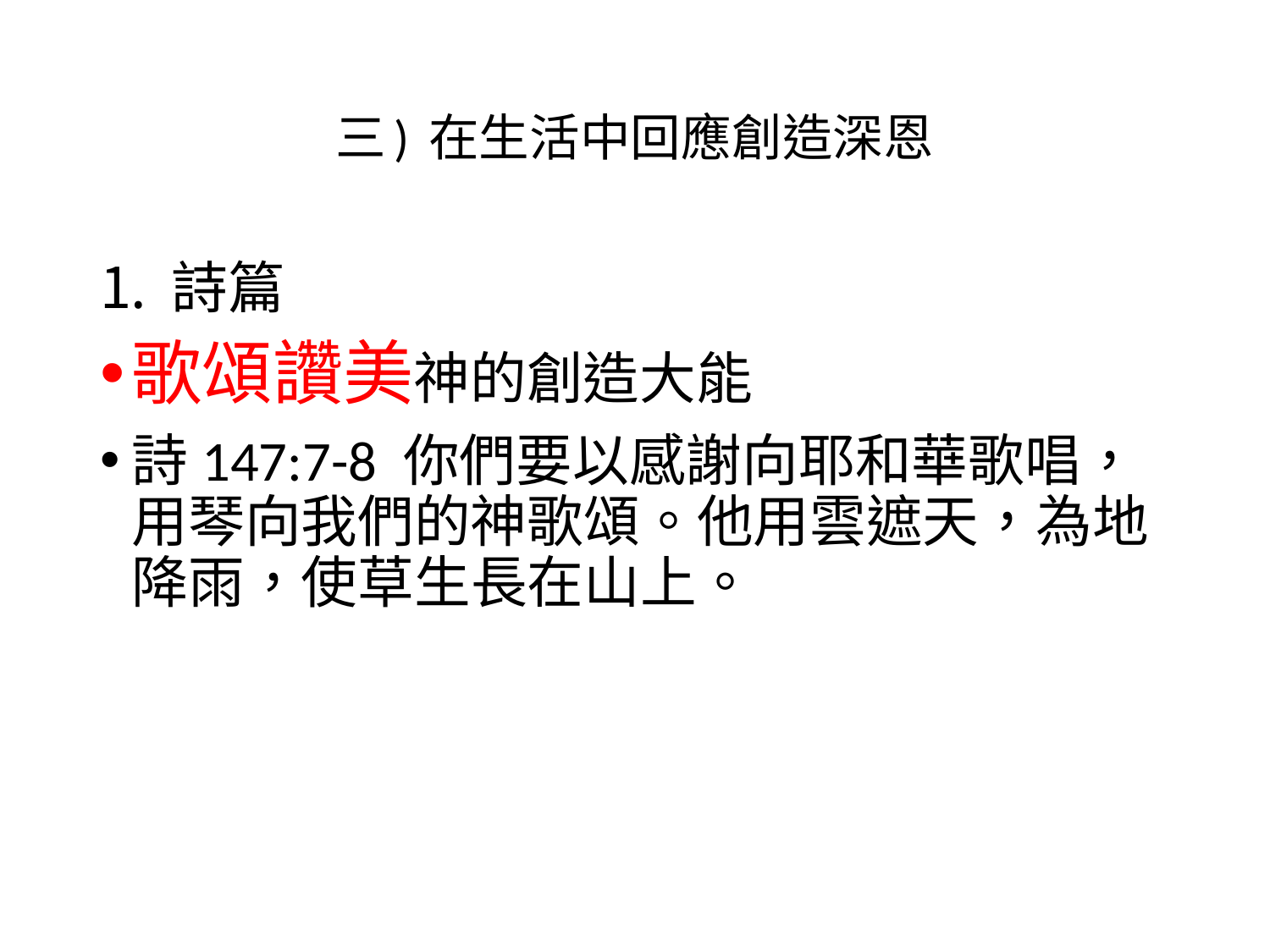

# 三) 在生活中回應創造深恩
詩篇
歌頌讚美神的創造大能
詩147:7-8 你們要以感謝向耶和華歌唱，用琴向我們的神歌頌。他用雲遮天，為地降雨，使草生長在山上。